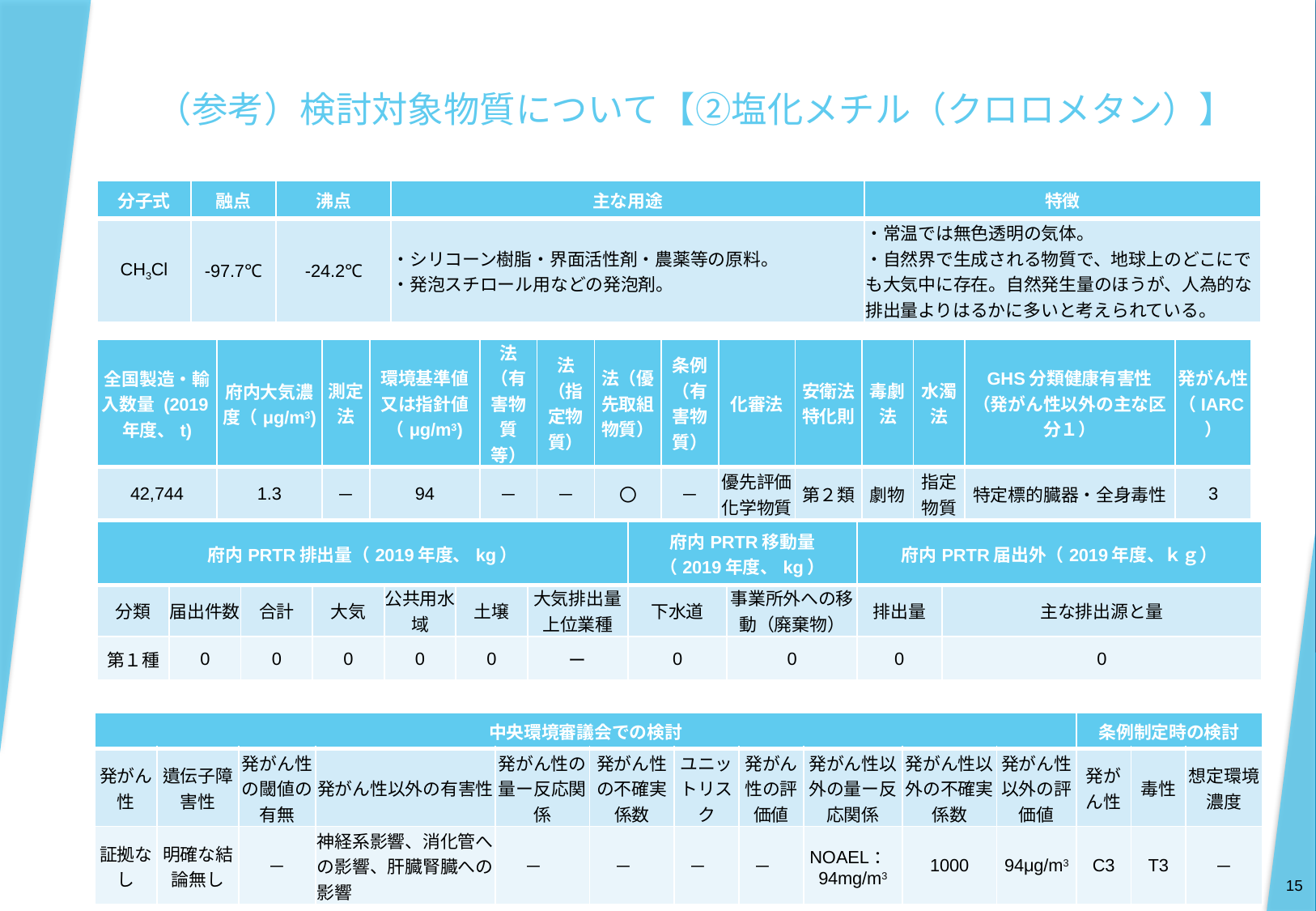

# （参考）検討対象物質について【②塩化メチル（クロロメタン）】
| 分子式 | 融点 | 沸点 | 主な用途 | 特徴 |
| --- | --- | --- | --- | --- |
| CH3Cl | -97.7℃ | -24.2℃ | ・シリコーン樹脂・界面活性剤・農薬等の原料。 ・発泡スチロール用などの発泡剤。 | ・常温では無色透明の気体。 ・自然界で生成される物質で、地球上のどこにでも大気中に存在。自然発生量のほうが、人為的な排出量よりはるかに多いと考えられている。 |
| 全国製造・輸入数量 (2019年度、t) | 府内大気濃度（μg/m3) | 測定法 | 環境基準値又は指針値（μg/m3) | 法（有害物質等） | 法（指定物質） | 法（優先取組物質） | 条例（有害物質） | 化審法 | 安衛法 特化則 | 毒劇法 | 水濁法 | GHS分類健康有害性（発がん性以外の主な区分１） | 発がん性 （IARC） |
| --- | --- | --- | --- | --- | --- | --- | --- | --- | --- | --- | --- | --- | --- |
| 42,744 | 1.3 | － | 94 | － | － | 〇 | － | 優先評価化学物質 | 第２類 | 劇物 | 指定物質 | 特定標的臓器・全身毒性 | 3 |
| 府内PRTR排出量（2019年度、kg） |  |  |  |  |  |  | 府内PRTR移動量（2019年度、kg） |  | 府内PRTR届出外（2019年度、ｋｇ） |  |
| --- | --- | --- | --- | --- | --- | --- | --- | --- | --- | --- |
| 分類 | 届出件数 | 合計 | 大気 | 公共用水域 | 土壌 | 大気排出量上位業種 | 下水道 | 事業所外への移動（廃棄物） | 排出量 | 主な排出源と量 |
| 第１種 | 0 | 0 | 0 | 0 | 0 | ー | 0 | 0 | 0 | 0 |

| 中央環境審議会での検討 |  |  |  |  |  |  |  |  |  |  | 条例制定時の検討 |  |  |
| --- | --- | --- | --- | --- | --- | --- | --- | --- | --- | --- | --- | --- | --- |
| 発がん性 | 遺伝子障害性 | 発がん性の閾値の有無 | 発がん性以外の有害性 | 発がん性の量ー反応関係 | 発がん性の不確実係数 | ユニットリスク | 発がん性の評価値 | 発がん性以外の量ー反応関係 | 発がん性以外の不確実係数 | 発がん性以外の評価値 | 発がん性 | 毒性 | 想定環境濃度 |
| 証拠なし | 明確な結論無し | － | 神経系影響、消化管への影響、肝臓腎臓への影響 | － | － | － | － | NOAEL：94mg/m3 | 1000 | 94μg/m3 | C3 | T3 | － |
15